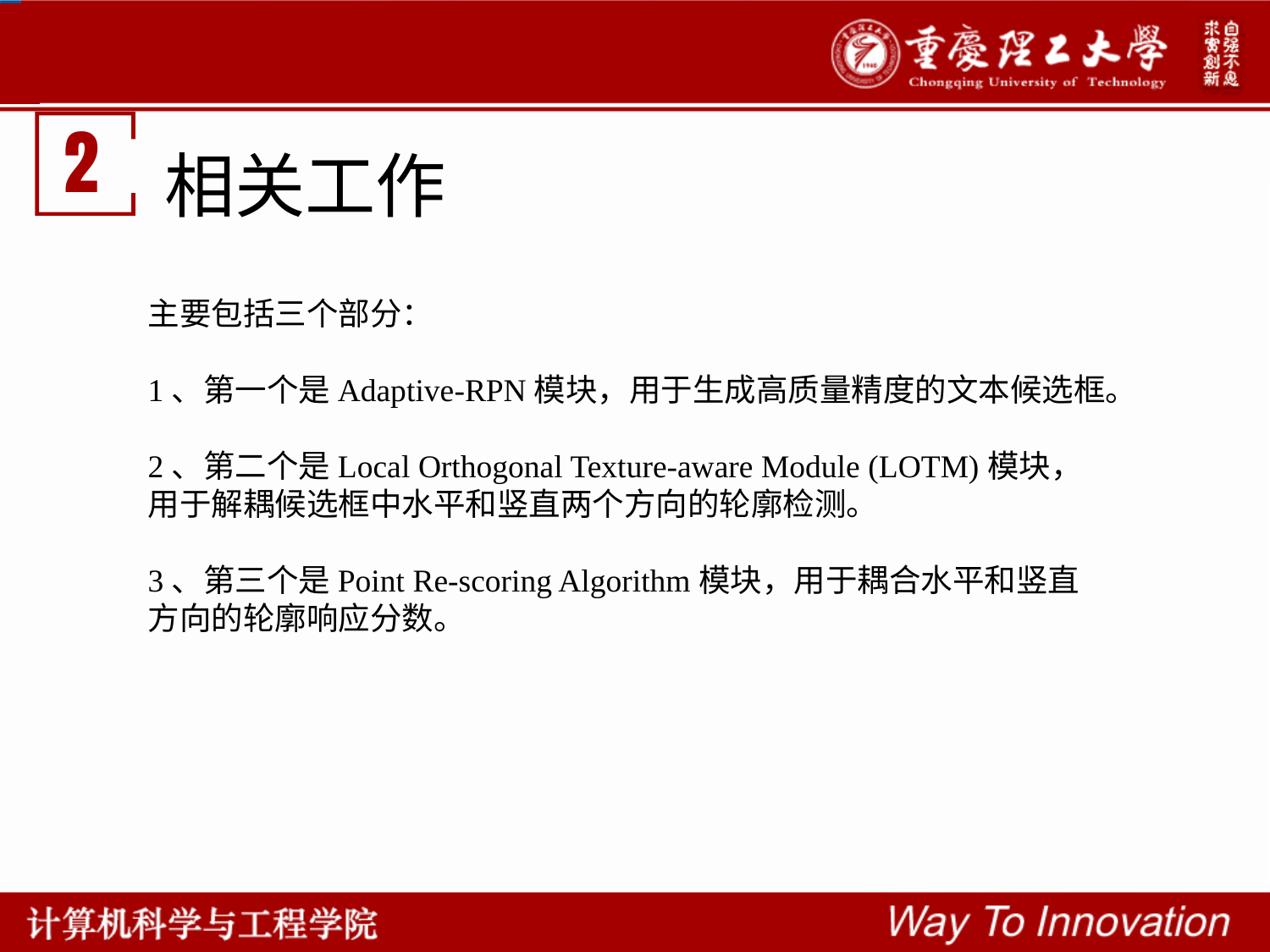

相关工作

2
主要包括三个部分：

1、第一个是Adaptive-RPN模块，用于生成高质量精度的文本候选框。

2、第二个是Local Orthogonal Texture-aware Module (LOTM)模块，用于解耦候选框中水平和竖直两个方向的轮廓检测。

3、第三个是Point Re-scoring Algorithm模块，用于耦合水平和竖直方向的轮廓响应分数。